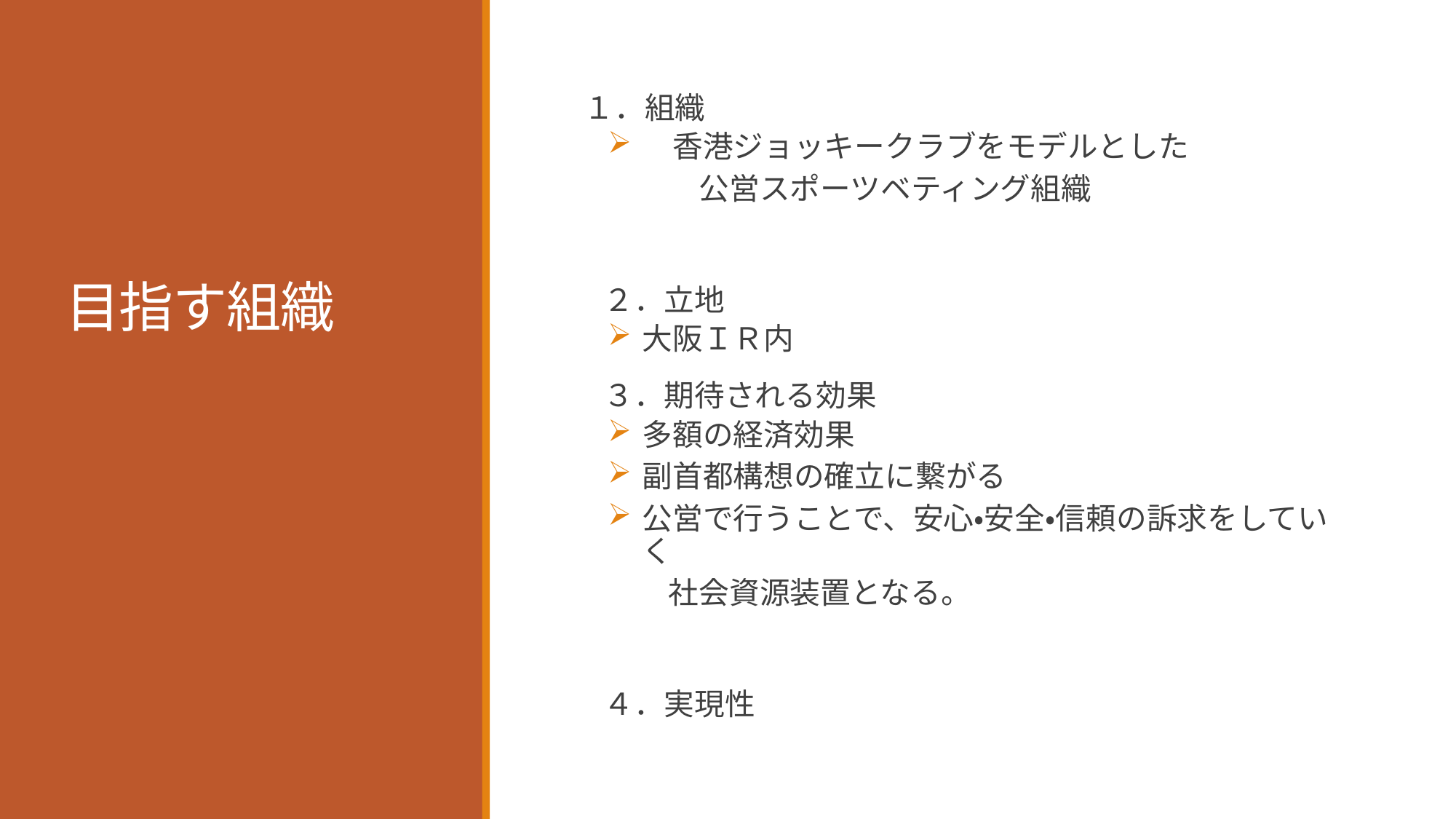

# 目指す組織
１．組織
　香港ジョッキークラブをモデルとした
　　　公営スポーツベティング組織

　２．立地
大阪ＩＲ内
　３．期待される効果
多額の経済効果
副首都構想の確立に繋がる
公営で行うことで、安心・安全・信頼の訴求をしていく
　　社会資源装置となる。

　４．実現性